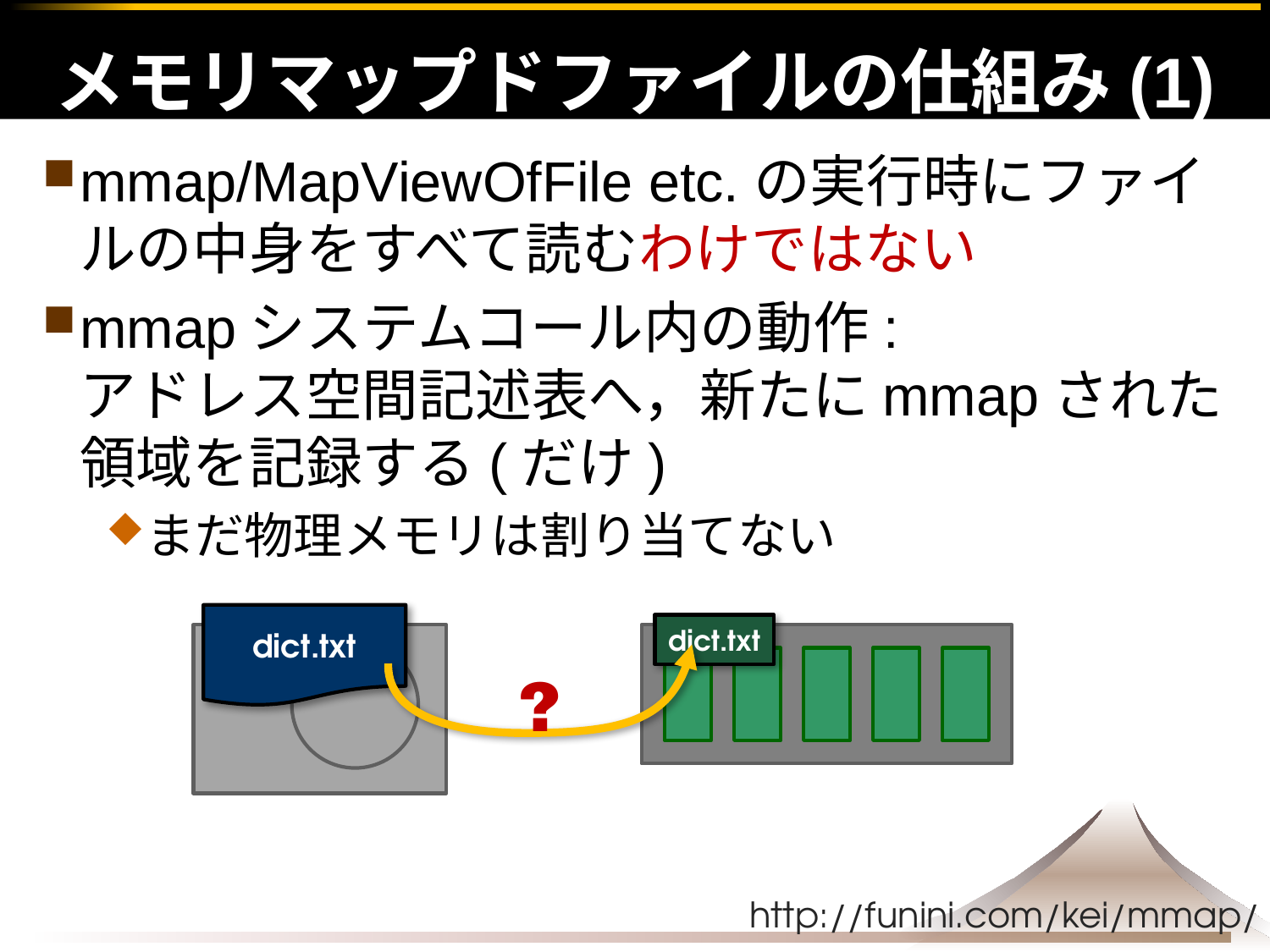

# メモリマップドファイルの仕組み(1)
mmap/MapViewOfFile etc.の実行時にファイルの中身をすべて読むわけではない
mmapシステムコール内の動作:
アドレス空間記述表へ，新たにmmapされた領域を記録する(だけ)
まだ物理メモリは割り当てない
dict.txt
dict.txt

?